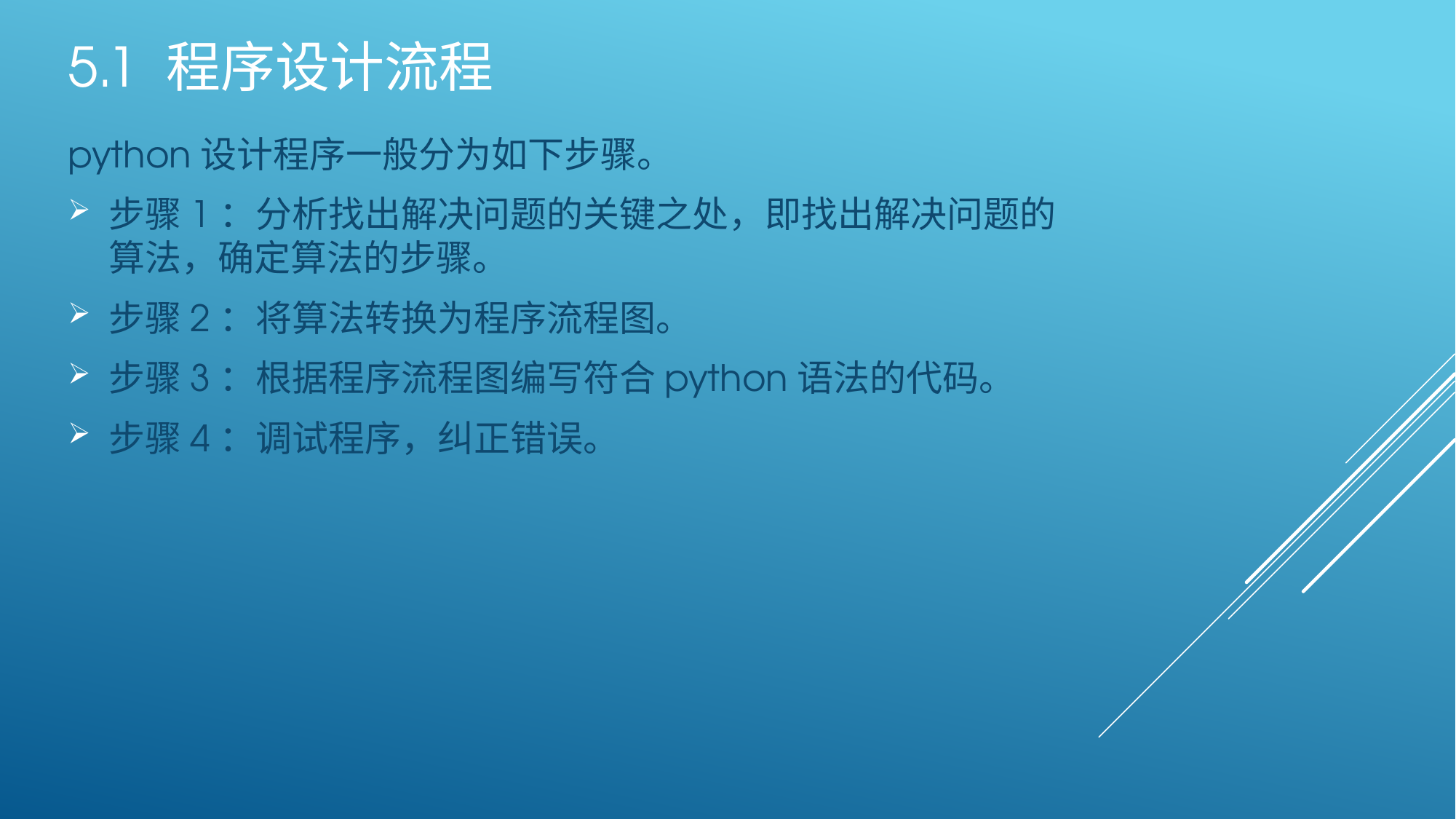

# 5.1 程序设计流程
python设计程序一般分为如下步骤。
步骤1：分析找出解决问题的关键之处，即找出解决问题的算法，确定算法的步骤。
步骤2：将算法转换为程序流程图。
步骤3：根据程序流程图编写符合python语法的代码。
步骤4：调试程序，纠正错误。